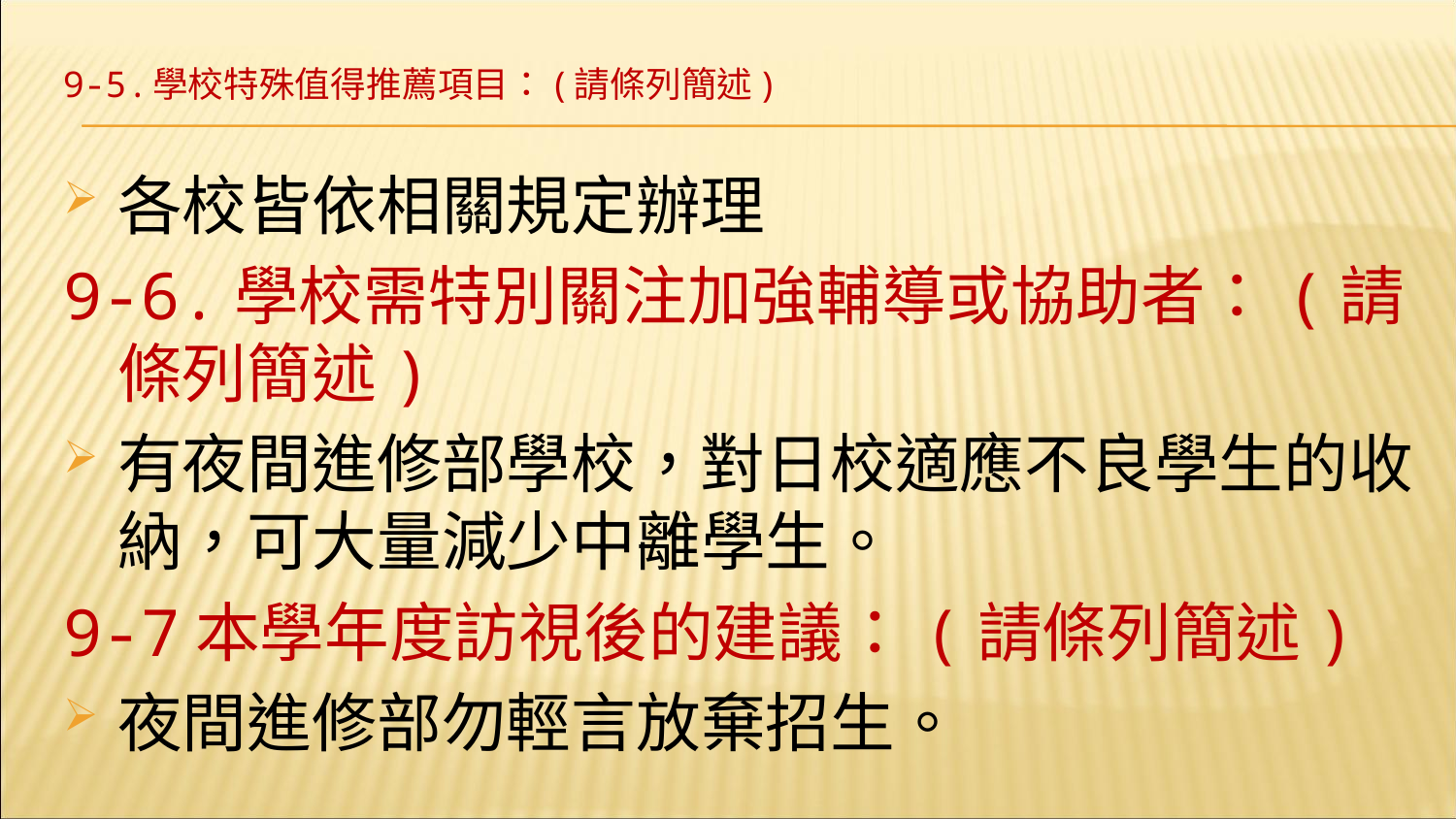

# 9-5.學校特殊值得推薦項目：(請條列簡述)
各校皆依相關規定辦理
9-6.學校需特別關注加強輔導或協助者：(請條列簡述)
有夜間進修部學校，對日校適應不良學生的收納，可大量減少中離學生。
9-7本學年度訪視後的建議：(請條列簡述)
夜間進修部勿輕言放棄招生。